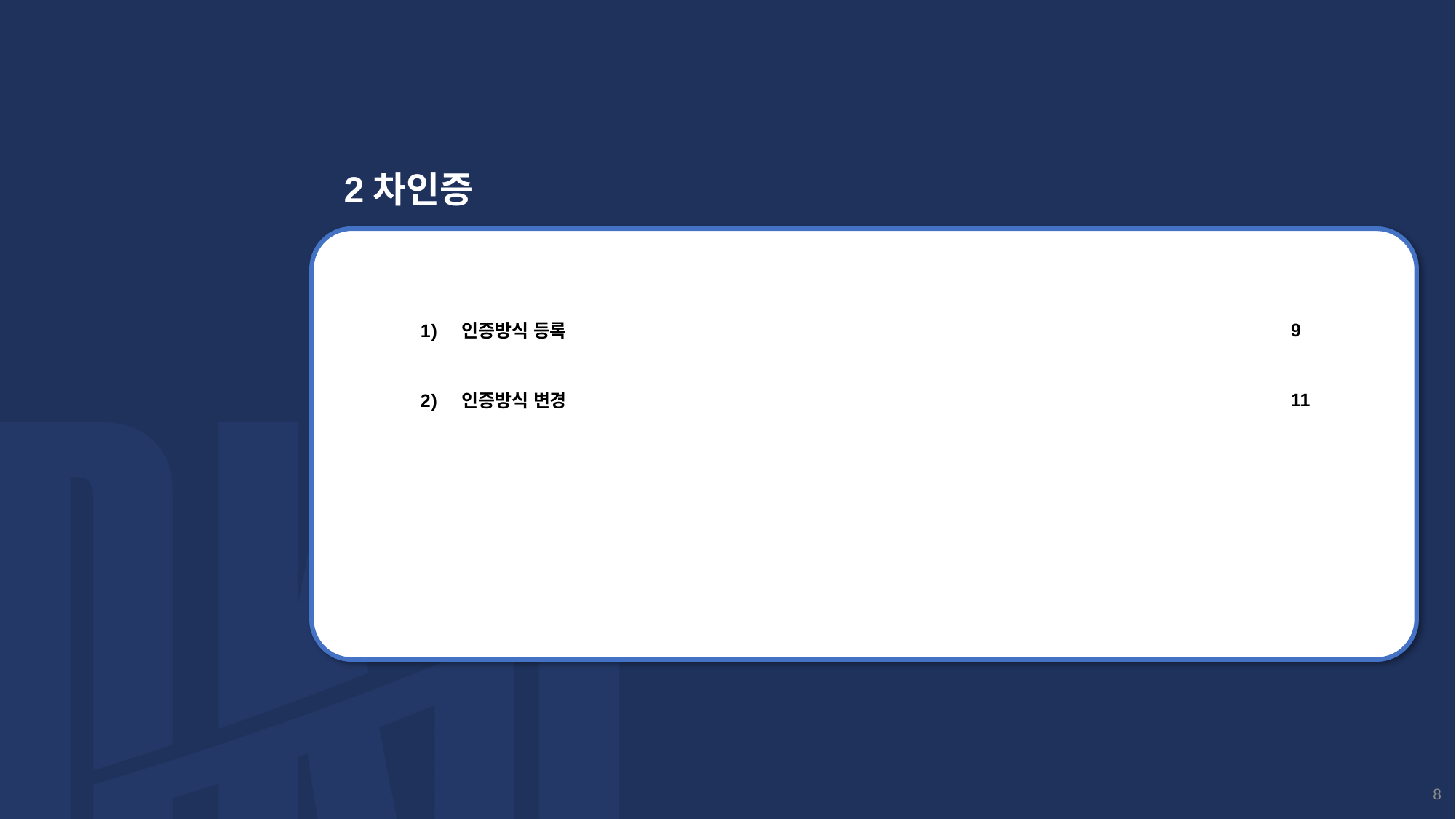

2차인증

인증방식 등록
인증방식 변경
9

11
8